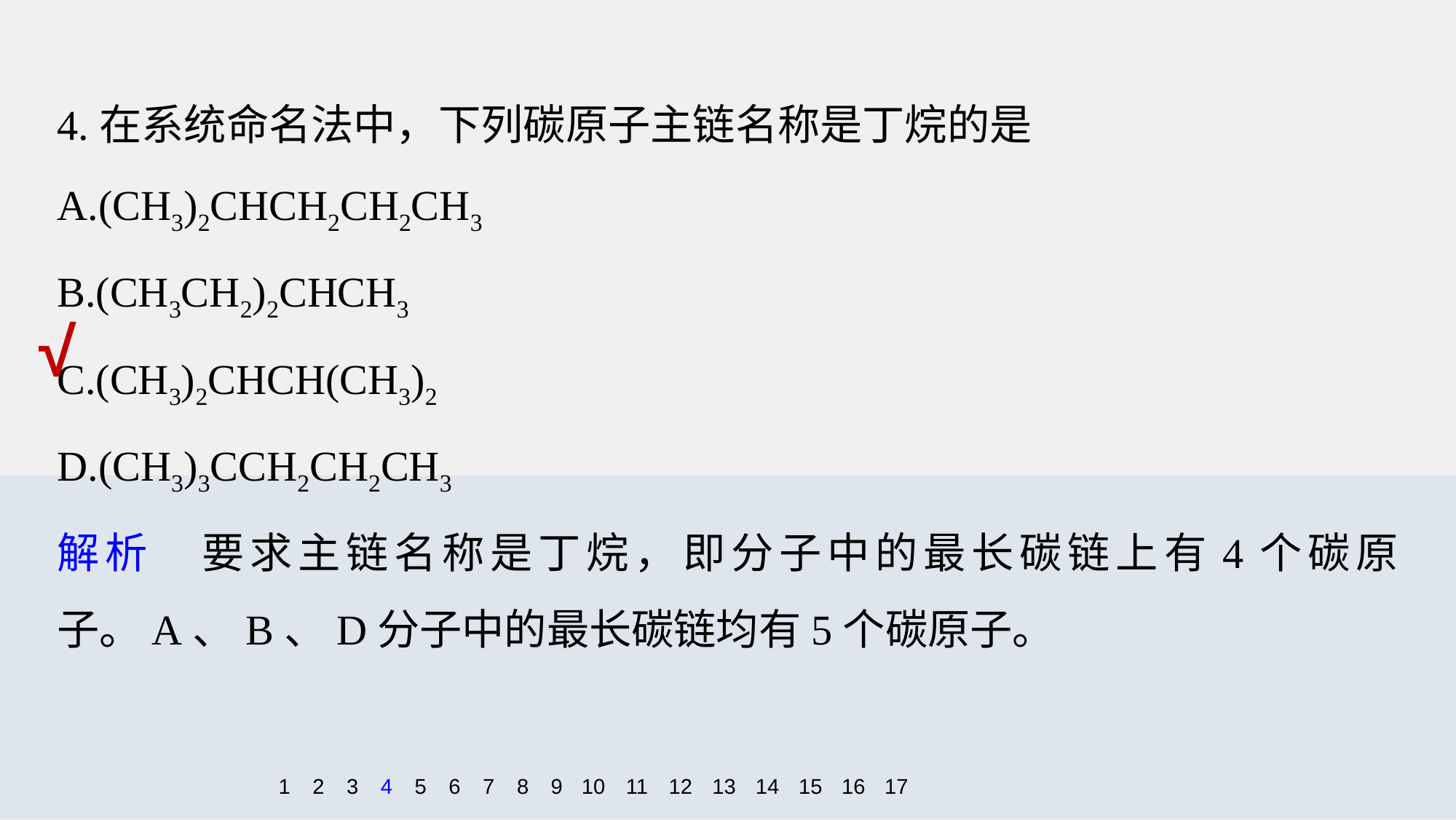

4.在系统命名法中，下列碳原子主链名称是丁烷的是
A.(CH3)2CHCH2CH2CH3
B.(CH3CH2)2CHCH3
C.(CH3)2CHCH(CH3)2
D.(CH3)3CCH2CH2CH3
√
解析　要求主链名称是丁烷，即分子中的最长碳链上有4个碳原子。A、B、D分子中的最长碳链均有5个碳原子。
1
2
3
4
5
6
7
8
9
10
11
12
13
14
15
16
17